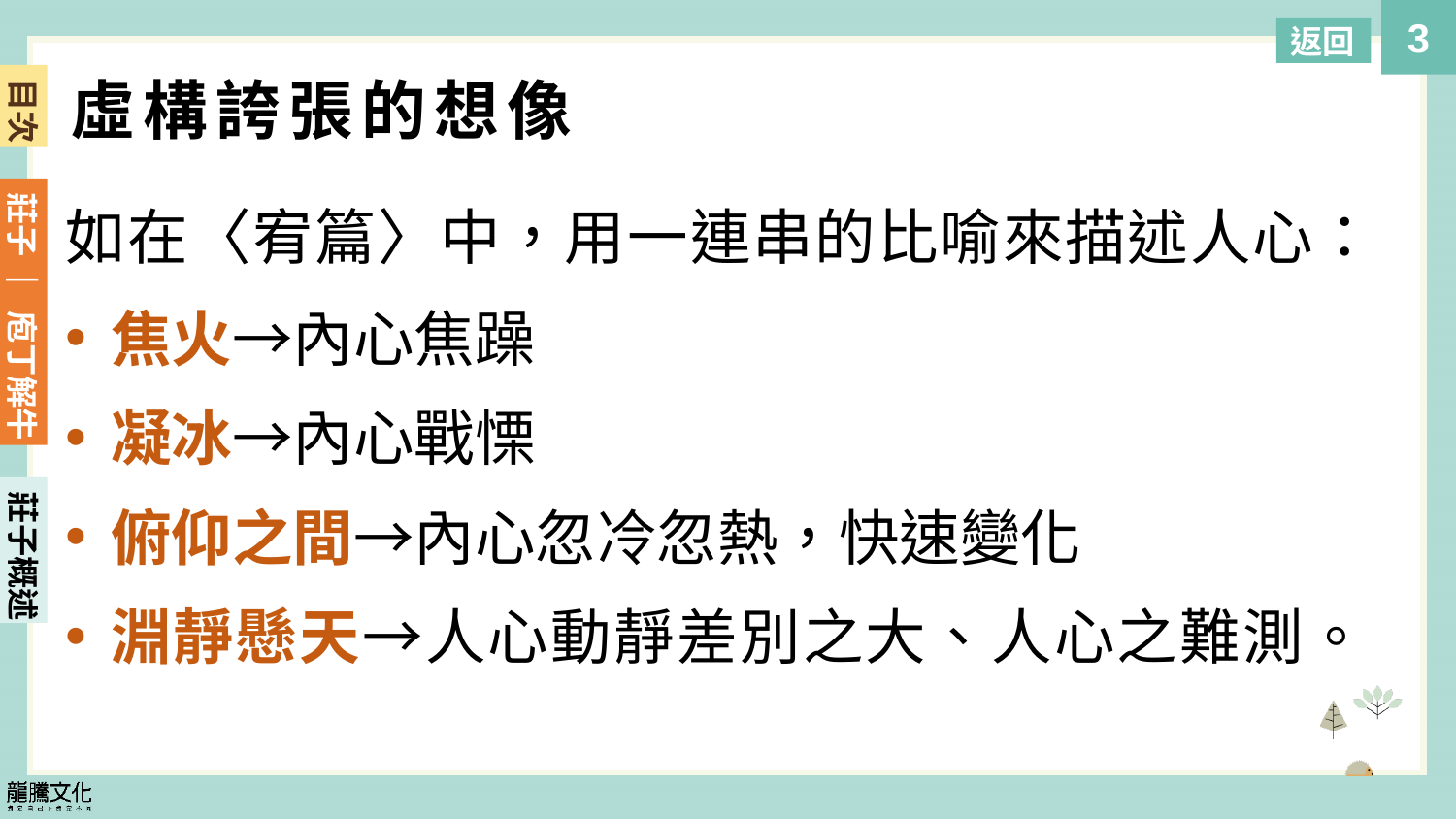

返回
虛構誇張的想像
如在〈宥篇〉中，用一連串的比喻來描述人心：
焦火→內心焦躁
凝冰→內心戰慄
俯仰之間→內心忽冷忽熱，快速變化
淵靜懸天→人心動靜差別之大、人心之難測。
莊子概述